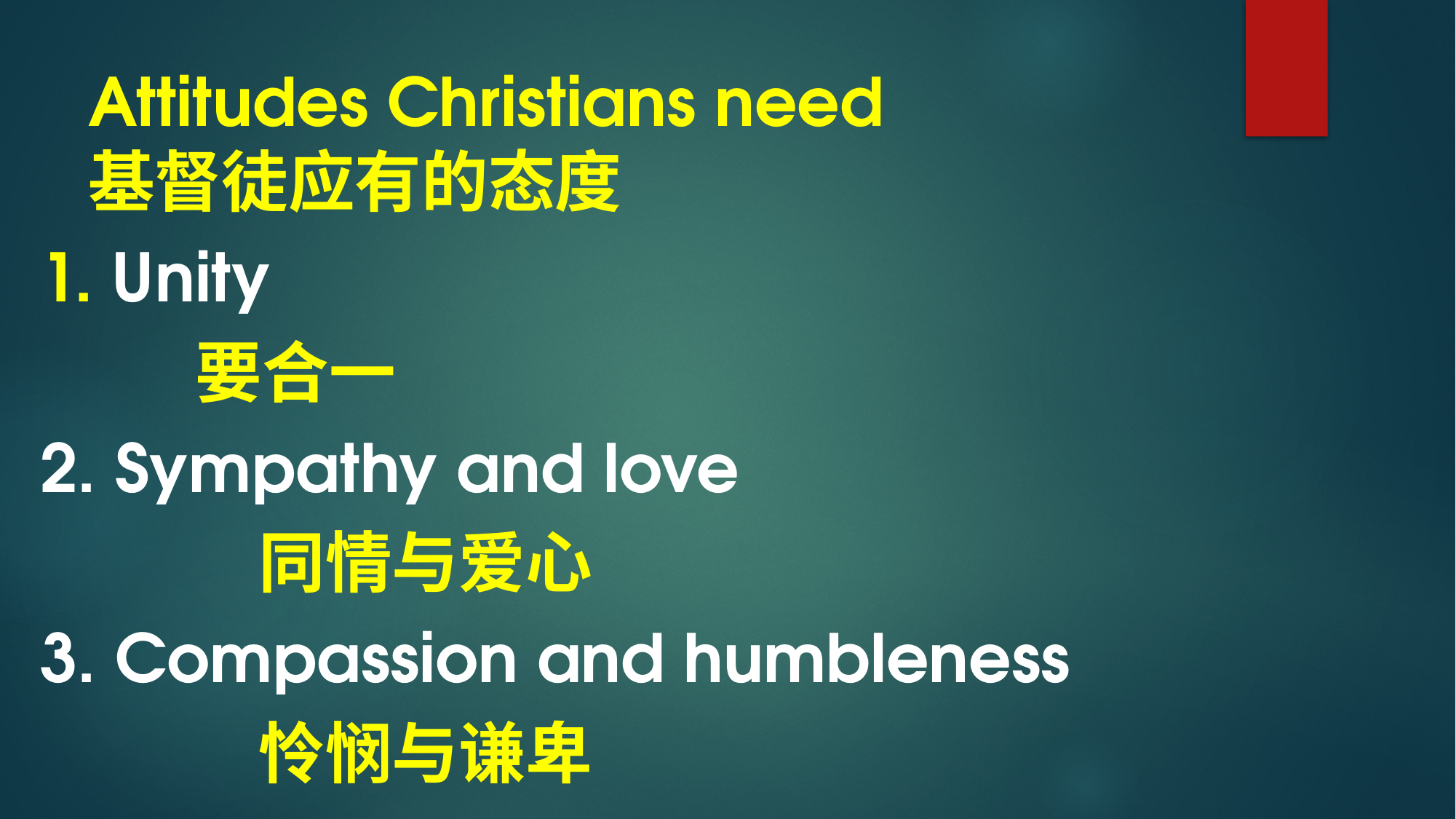

# Attitudes Christians need 基督徒应有的态度
1. Unity
	  要合一
2. Sympathy and love
		同情与爱心
3. Compassion and humbleness
		怜悯与谦卑